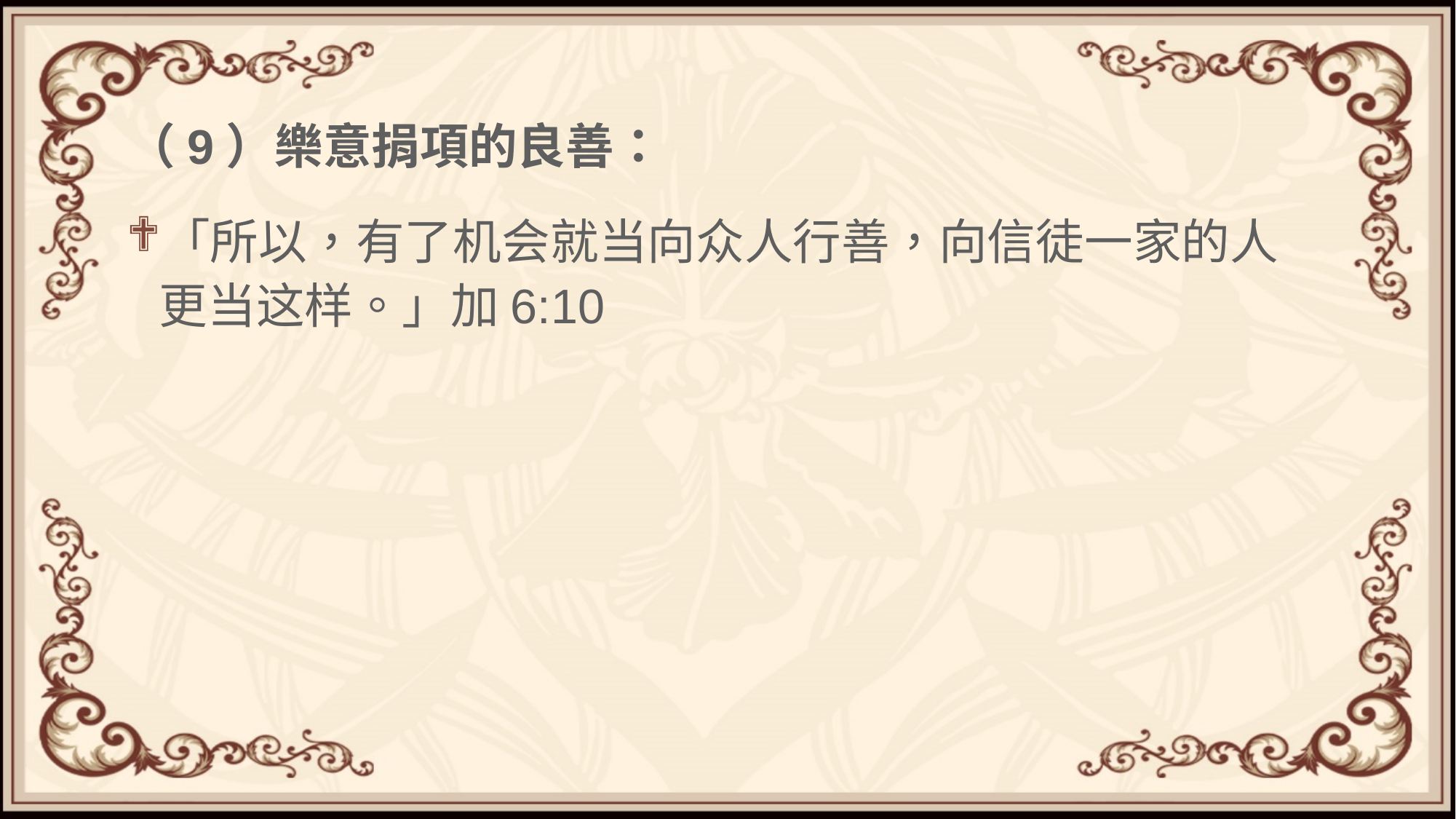

# （9）樂意捐項的良善：
「所以，有了机会就当向众人行善，向信徒一家的人更当这样。」加6:10